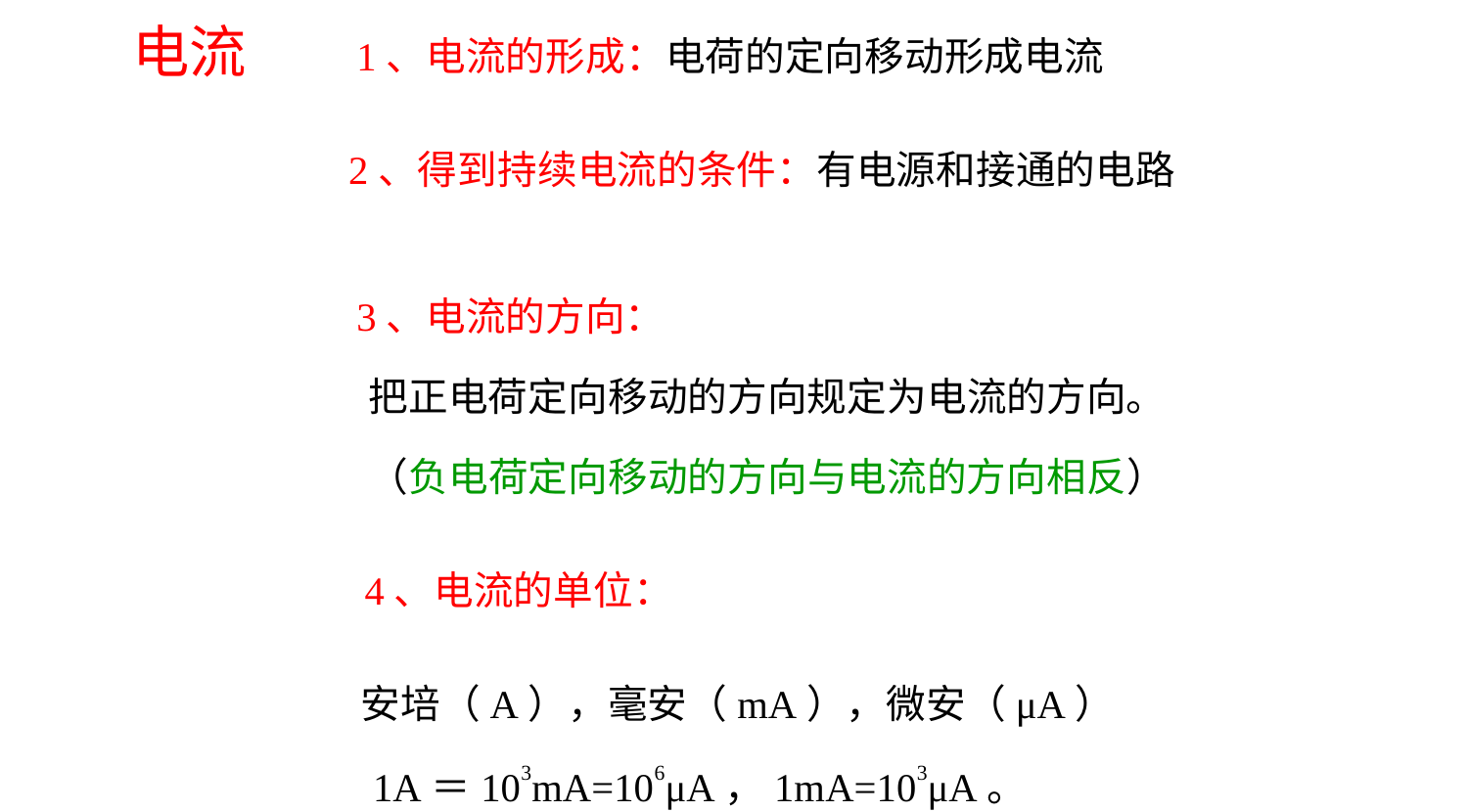

1、电流的形成：电荷的定向移动形成电流

2、得到持续电流的条件：有电源和接通的电路

	3、电流的方向：

				把正电荷定向移动的方向规定为电流的方向。

				（负电荷定向移动的方向与电流的方向相反）

			4、电流的单位：

		安培（A），毫安（mA），微安（μA）

					1A＝103mA=106μA，1mA=103μA。
电流